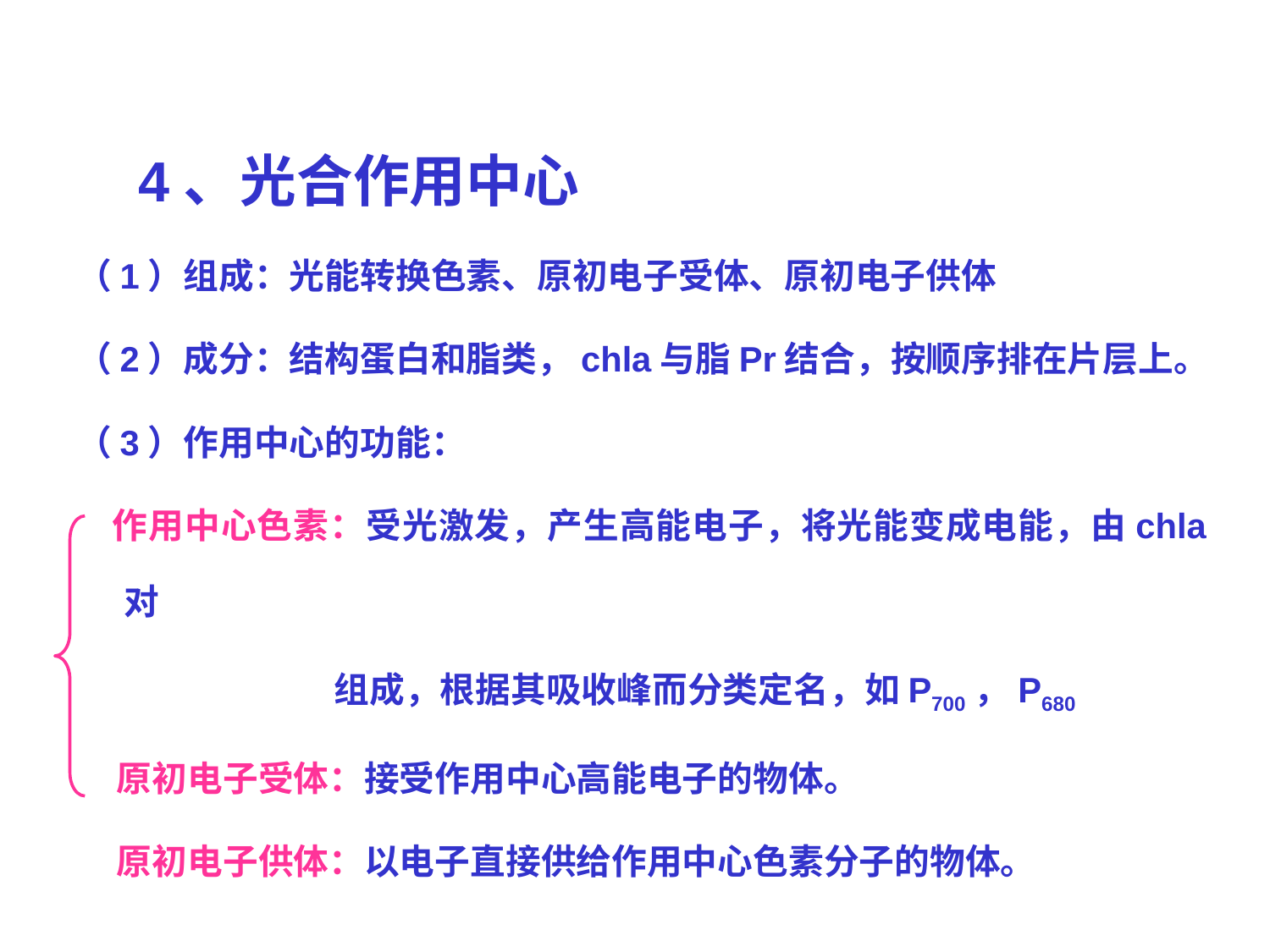

4、光合作用中心
（1）组成：光能转换色素、原初电子受体、原初电子供体
（2）成分：结构蛋白和脂类，chla与脂Pr结合，按顺序排在片层上。
（3）作用中心的功能：
   作用中心色素：受光激发，产生高能电子，将光能变成电能，由chla对
                               组成，根据其吸收峰而分类定名，如P700，P680
    原初电子受体：接受作用中心高能电子的物体。
    原初电子供体：以电子直接供给作用中心色素分子的物体。